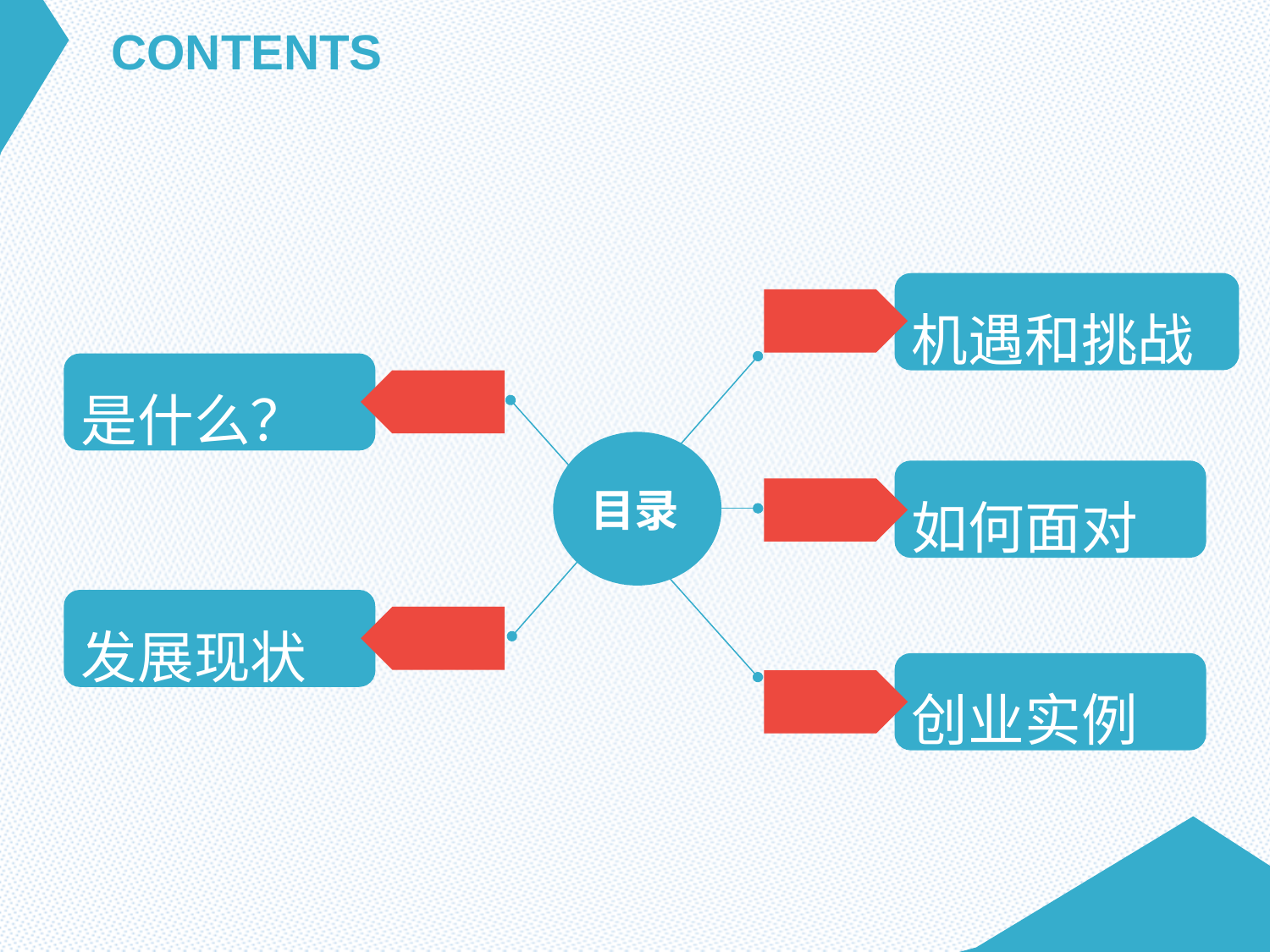

CONTENTS
机遇和挑战

是什么？

目录
如何面对

发展现状

创业实例